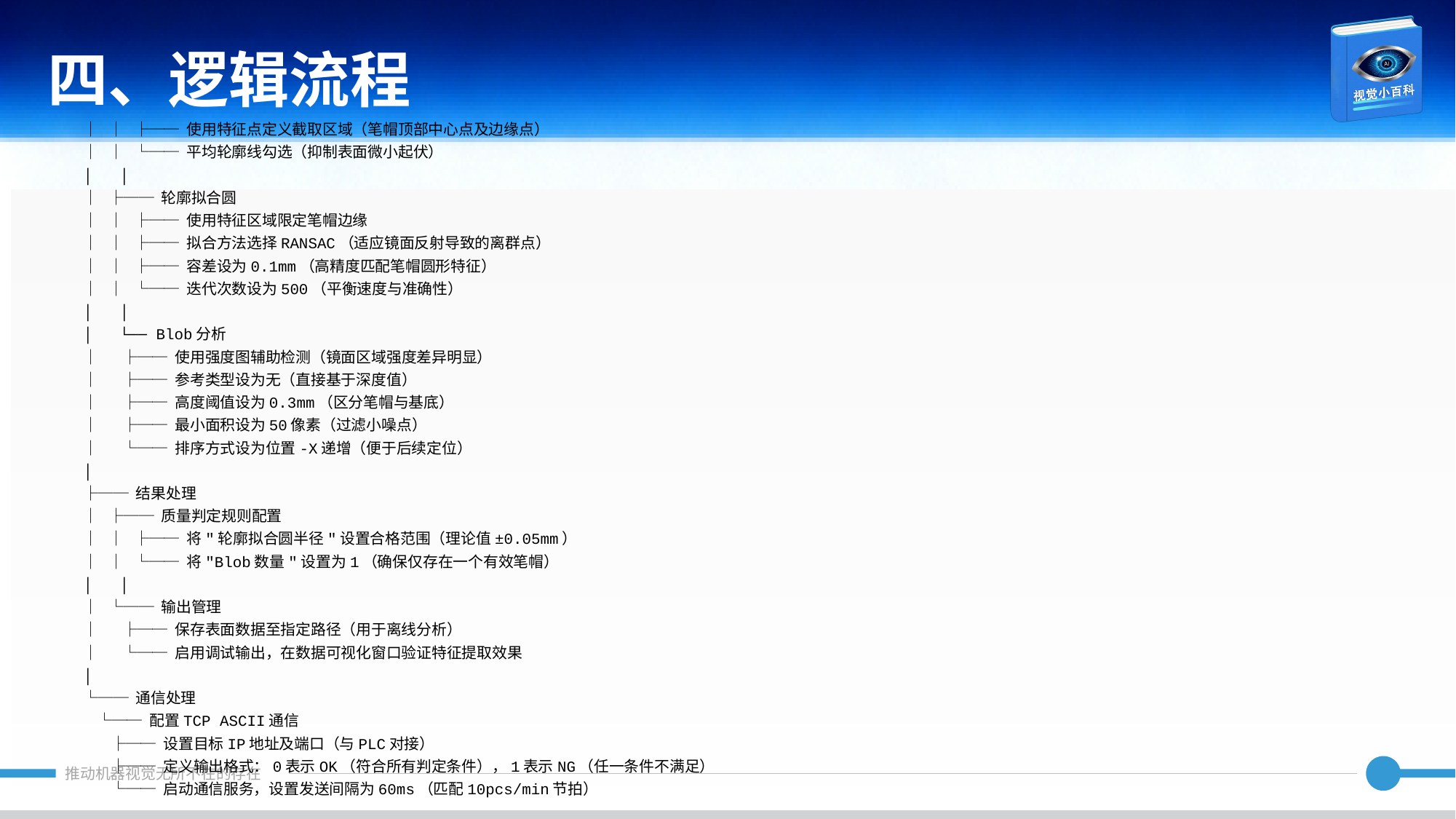

四、逻辑流程

│   │   ├── 使用特征点定义截取区域（笔帽顶部中心点及边缘点）
│   │   └── 平均轮廓线勾选（抑制表面微小起伏）
│   │
│   ├── 轮廓拟合圆
│   │   ├── 使用特征区域限定笔帽边缘
│   │   ├── 拟合方法选择RANSAC（适应镜面反射导致的离群点）
│   │   ├── 容差设为0.1mm（高精度匹配笔帽圆形特征）
│   │   └── 迭代次数设为500（平衡速度与准确性）
│   │
│   └── Blob分析
│       ├── 使用强度图辅助检测（镜面区域强度差异明显）
│       ├── 参考类型设为无（直接基于深度值）
│       ├── 高度阈值设为0.3mm（区分笔帽与基底）
│       ├── 最小面积设为50像素（过滤小噪点）
│       └── 排序方式设为位置-X递增（便于后续定位）
│
├── 结果处理
│   ├── 质量判定规则配置
│   │   ├── 将"轮廓拟合圆半径"设置合格范围（理论值±0.05mm）
│   │   └── 将"Blob数量"设置为1（确保仅存在一个有效笔帽）
│   │
│   └── 输出管理
│       ├── 保存表面数据至指定路径（用于离线分析）
│       └── 启用调试输出，在数据可视化窗口验证特征提取效果
│
└── 通信处理
    └── 配置TCP ASCII通信
        ├── 设置目标IP地址及端口（与PLC对接）
        ├── 定义输出格式：0表示OK（符合所有判定条件），1表示NG（任一条件不满足）
        └── 启动通信服务，设置发送间隔为60ms（匹配10pcs/min节拍）
10